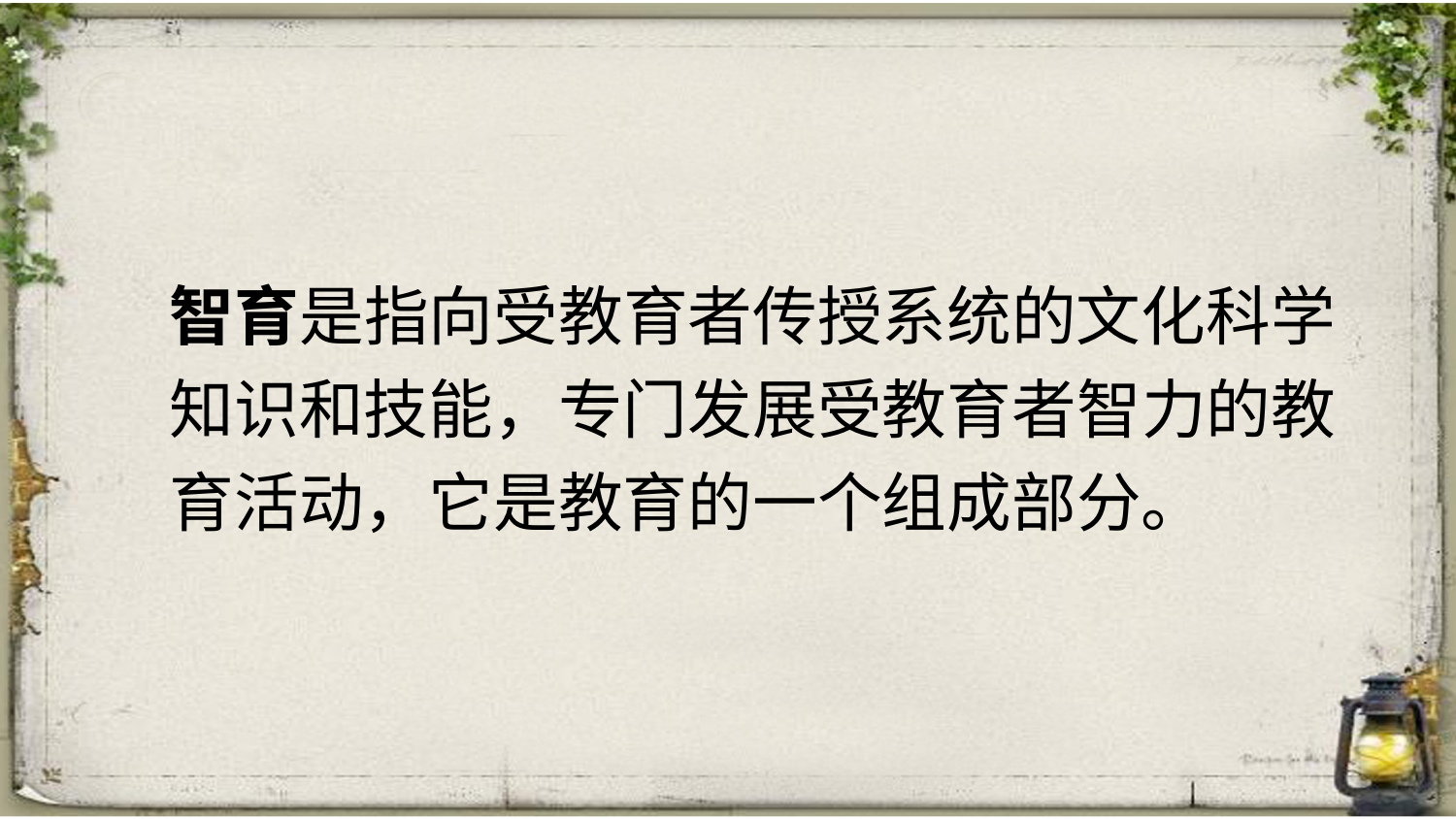

智育是指向受教育者传授系统的文化科学知识和技能，专门发展受教育者智力的教育活动，它是教育的一个组成部分。